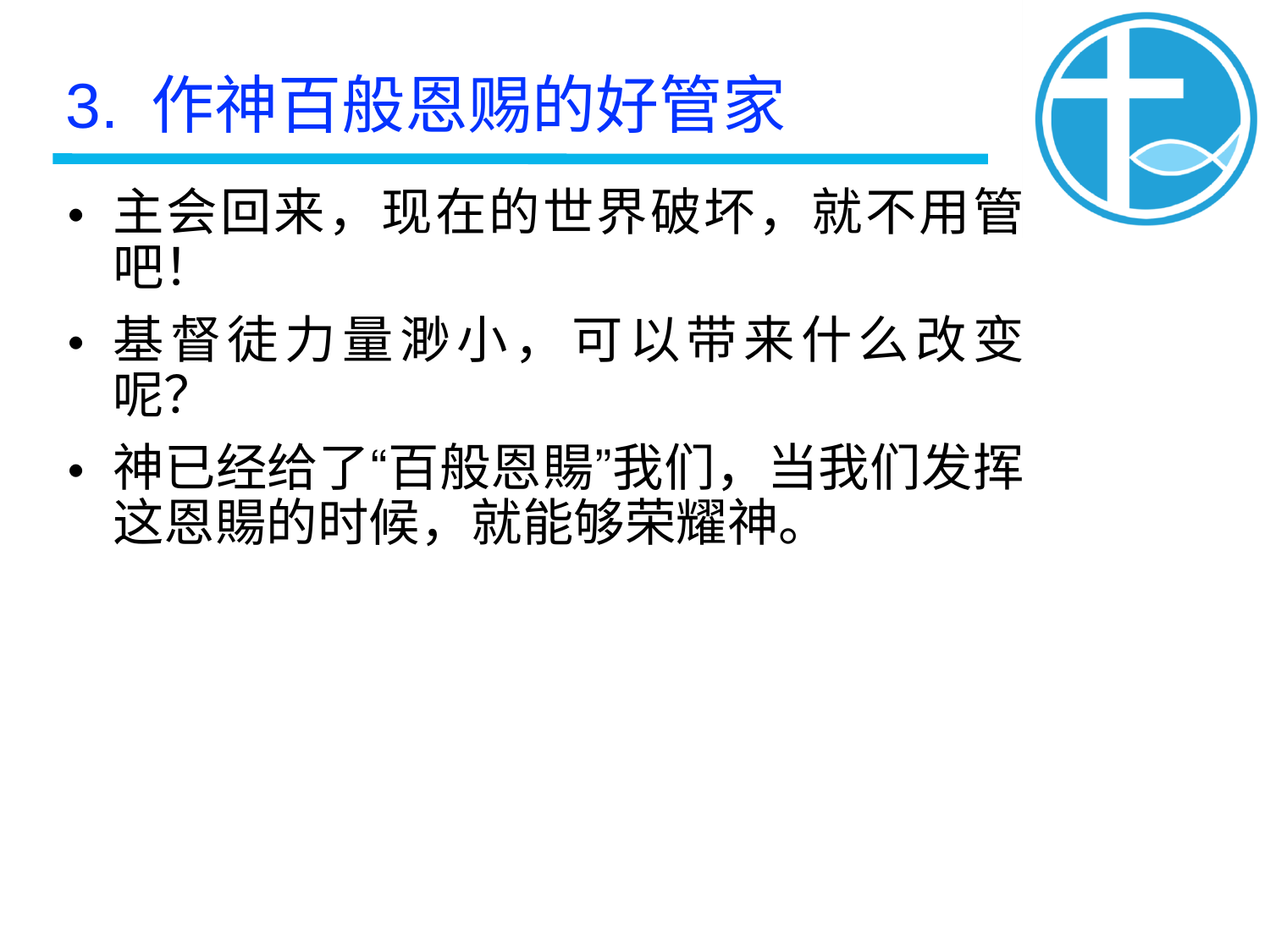

3. 作神百般恩赐的好管家
主会回来，现在的世界破坏，就不用管吧！
基督徒力量渺小，可以带来什么改变呢？
神已经给了“百般恩𧶽”我们，当我们发挥这恩𧶽的时候，就能够荣耀神。